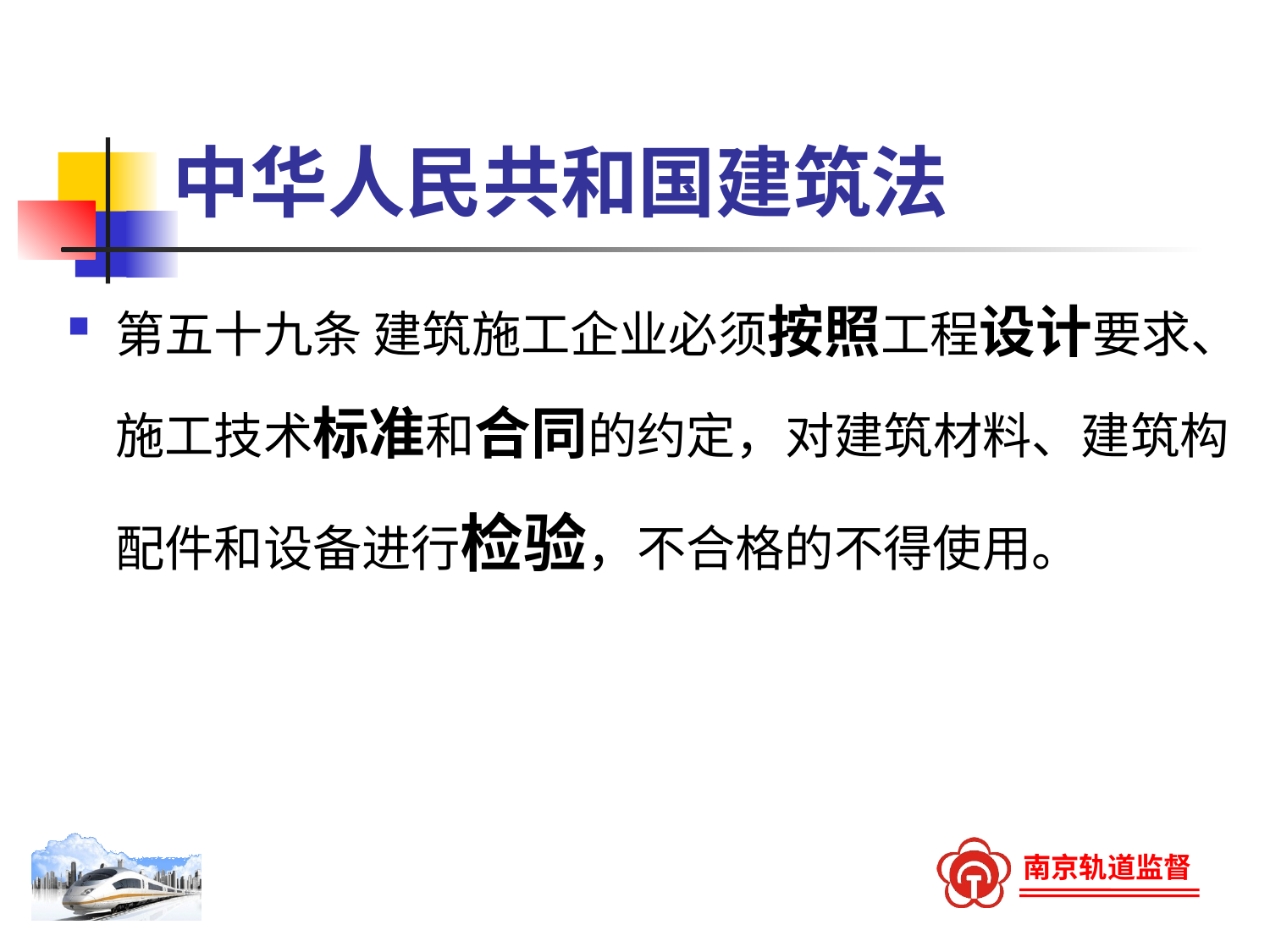

# 中华人民共和国建筑法
第五十九条 建筑施工企业必须按照工程设计要求、施工技术标准和合同的约定，对建筑材料、建筑构配件和设备进行检验，不合格的不得使用。